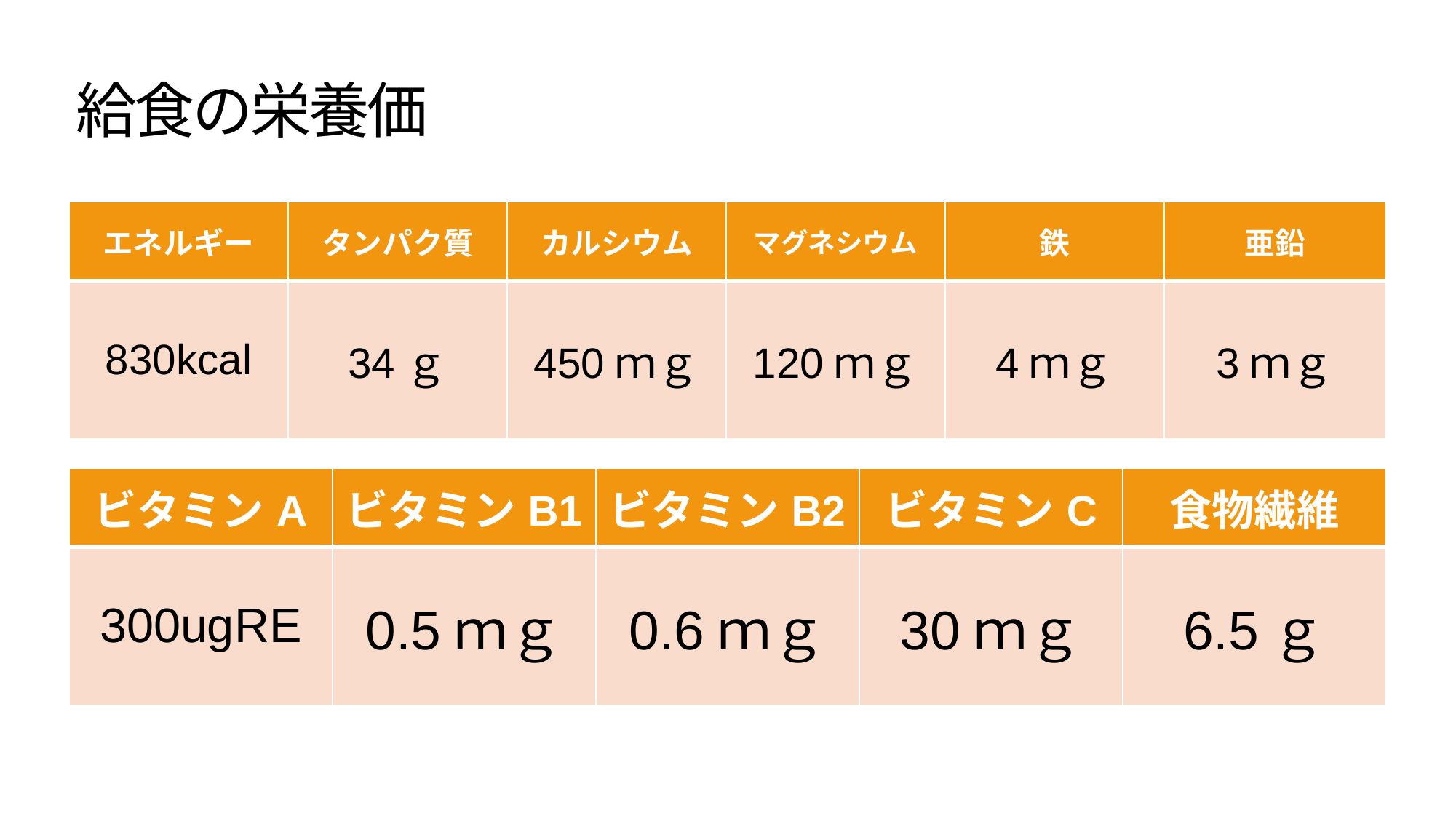

給食の栄養価
| エネルギー | タンパク質 | カルシウム | マグネシウム | 鉄 |
| --- | --- | --- | --- | --- |
| 830kcal | 34ｇ | 450ｍｇ | 120ｍｇ | 4ｍｇ |
| 亜鉛 |
| --- |
| 3ｍｇ |
| 食物繊維 |
| --- |
| 6.5ｇ |
| ビタミンA | ビタミンB1 | ビタミンB2 | ビタミンC |
| --- | --- | --- | --- |
| 300ugRE | 0.5ｍｇ | 0.6ｍｇ | 30ｍｇ |